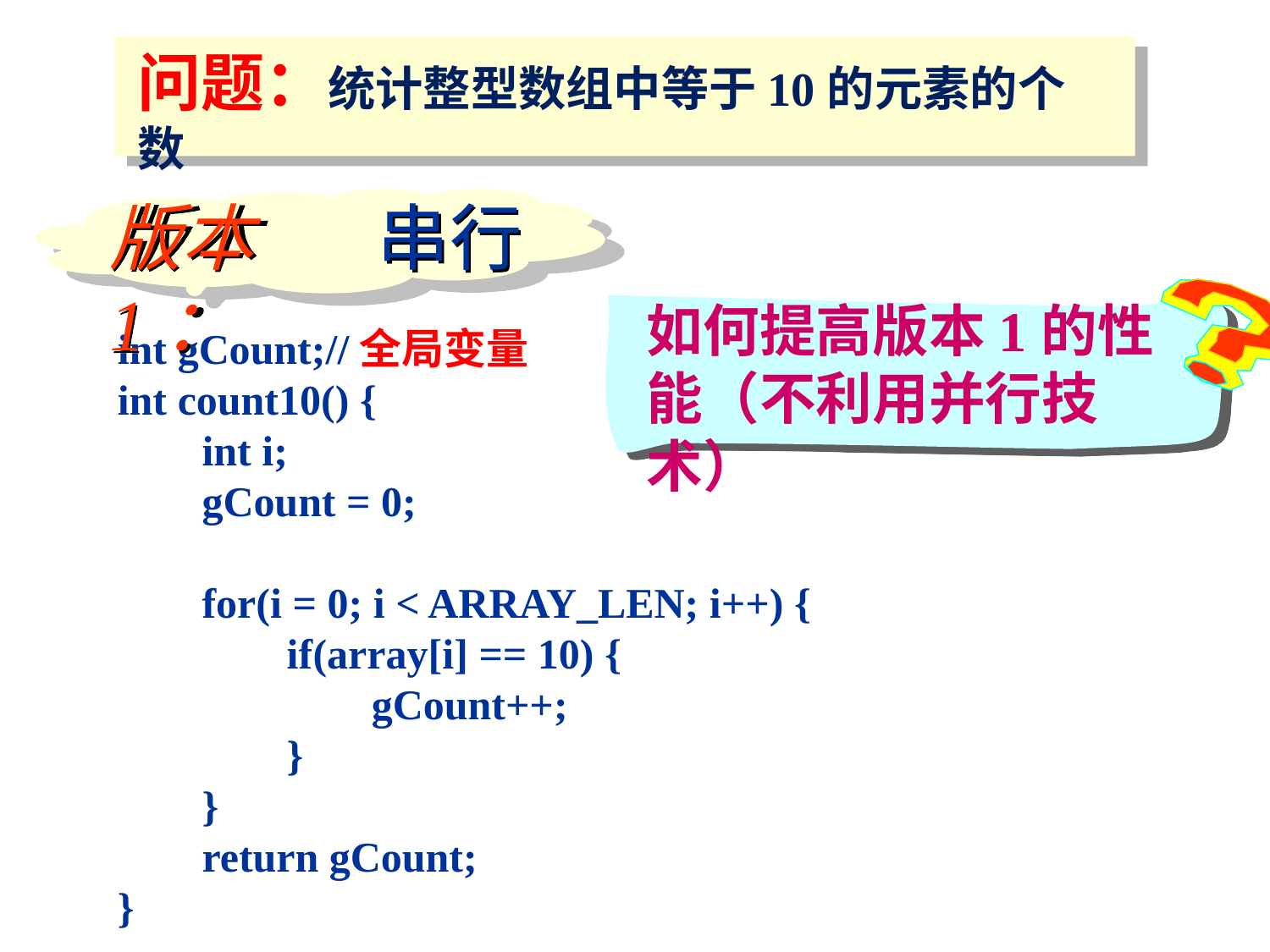

问题：统计整型数组中等于10的元素的个数
版本1：

串行

如何提高版本1的性能（不利用并行技术）

int gCount;//全局变量
int count10() {
        int i;
        gCount = 0;

        for(i = 0; i < ARRAY_LEN; i++) {
                if(array[i] == 10) {
                        gCount++;
                }
        }
        return gCount;
}